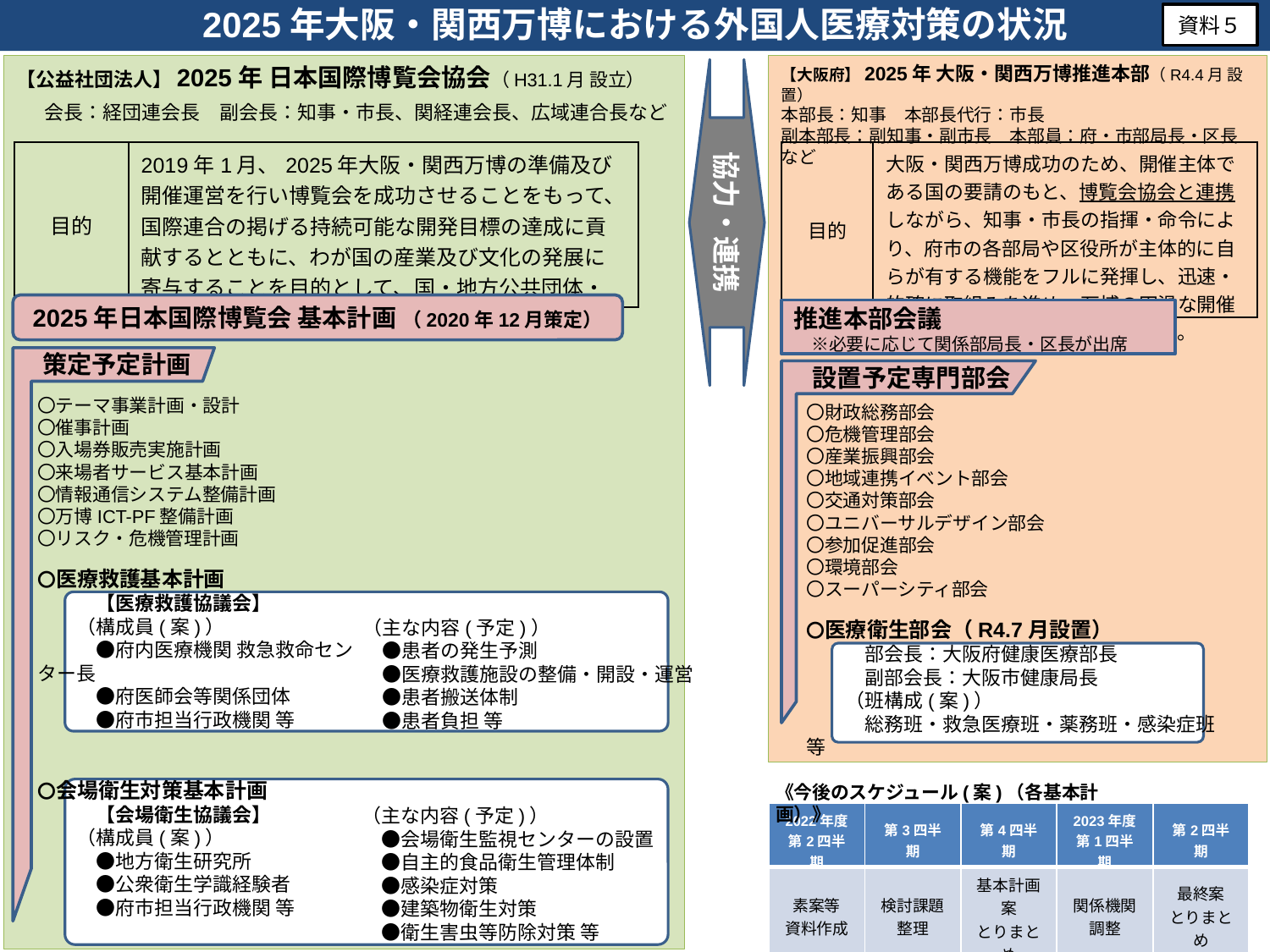

2025年大阪・関西万博における外国人医療対策の状況
資料５
【公益社団法人】2025年 日本国際博覧会協会（H31.1月 設立）
　会長：経団連会長　副会長：知事・市長、関経連会長、広域連合長など
【大阪府】2025年 大阪・関西万博推進本部（R4.4月 設置）
本部長：知事　本部長代行：市長
副本部長：副知事・副市長　本部員：府・市部局長・区長など
協力・連携
| 目的 | 2019年1月、2025年大阪・関西万博の準備及び開催運営を行い博覧会を成功させることをもって、国際連合の掲げる持続可能な開発目標の達成に貢献するとともに、わが国の産業及び文化の発展に寄与することを目的として、国・地方公共団体・経済界の協力のもと設立。 |
| --- | --- |
| 目的 | 大阪・関西万博成功のため、開催主体である国の要請のもと、博覧会協会と連携しながら、知事・市長の指揮・命令により、府市の各部局や区役所が主体的に自らが有する機能をフルに発揮し、迅速・的確に取組みを進め、万博の円滑な開催を支援することを目的として設置。 |
| --- | --- |
2025年日本国際博覧会 基本計画 （2020年12月策定）

推進本部会議
　※必要に応じて関係部局長・区長が出席

策定予定計画

設置予定専門部会

〇テーマ事業計画・設計
〇催事計画
〇入場券販売実施計画
〇来場者サービス基本計画
〇情報通信システム整備計画
〇万博ICT-PF整備計画
〇リスク・危機管理計画

〇医療救護基本計画
　　　【医療救護協議会】
　　（構成員(案)）
　　　●府内医療機関 救急救命センター長
　　　●府医師会等関係団体
　　　●府市担当行政機関 等

〇会場衛生対策基本計画
　　　【会場衛生協議会】
　　（構成員(案)）
　　　●地方衛生研究所
　　　●公衆衛生学識経験者
　　　●府市担当行政機関 等

〇財政総務部会
〇危機管理部会
〇産業振興部会
〇地域連携イベント部会
〇交通対策部会
〇ユニバーサルデザイン部会
〇参加促進部会
〇環境部会
〇スーパーシティ部会

〇医療衛生部会（R4.7月設置）
　　　部会長：大阪府健康医療部長
　　　副部会長：大阪市健康局長
　　（班構成(案)）
　　　総務班・救急医療班・薬務班・感染症班 等

（主な内容(予定)）
　●患者の発生予測
　●医療救護施設の整備・開設・運営
　●患者搬送体制
　●患者負担 等

《今後のスケジュール(案)（各基本計画）》

（主な内容(予定)）
　●会場衛生監視センターの設置
　●自主的食品衛生管理体制
　●感染症対策
　●建築物衛生対策
　●衛生害虫等防除対策 等
| 2022年度 第2四半期 | 第3四半期 | 第4四半期 | 2023年度 第1四半期 | 第2四半期 |
| --- | --- | --- | --- | --- |
| 素案等 資料作成 | 検討課題 整理 | 基本計画案 とりまとめ | 関係機関 調整 | 最終案 とりまとめ |